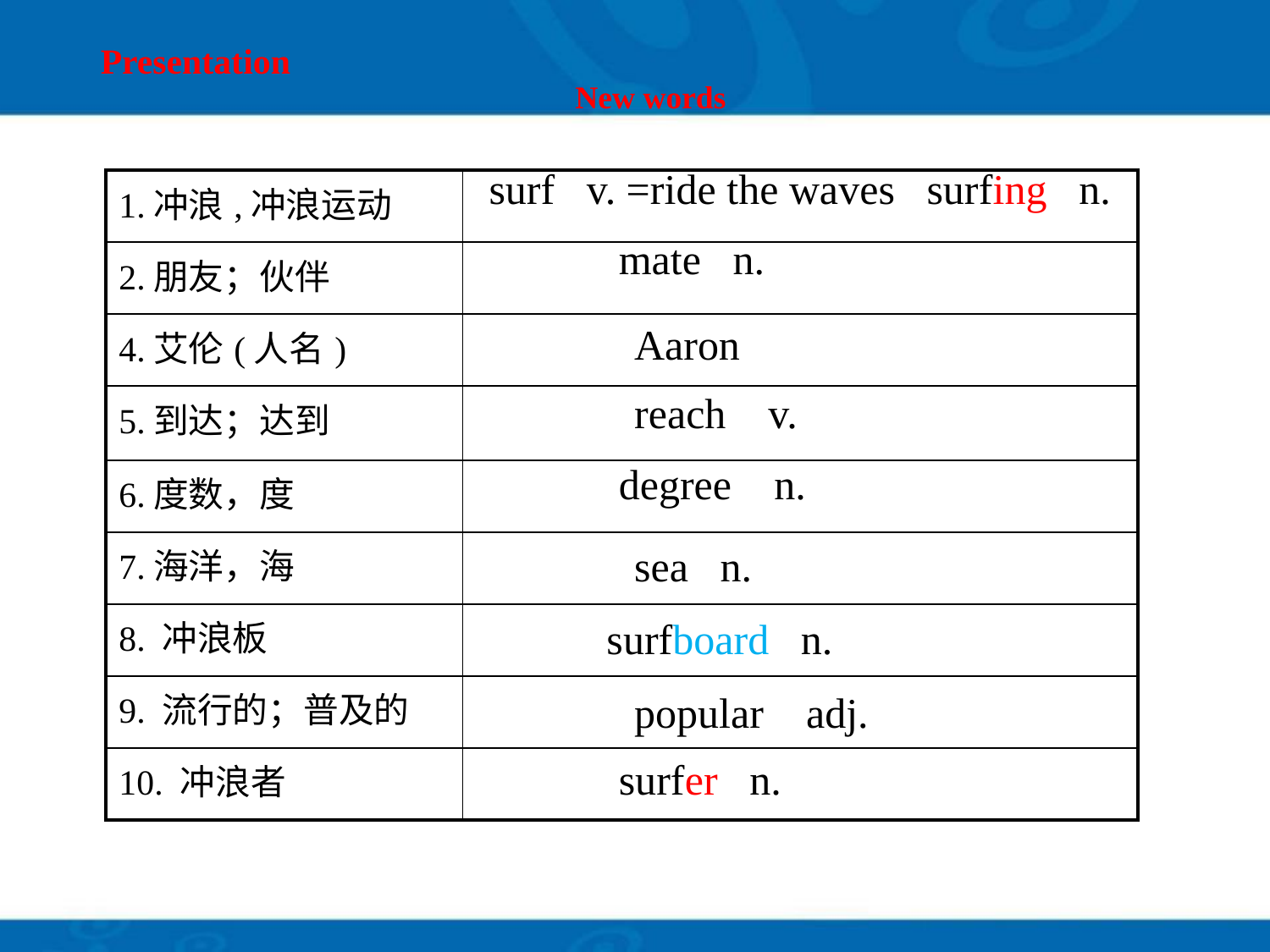

Presentation
New words
 surf   v. =ride the waves   surfing   n.
| 1.冲浪,冲浪运动 |  |
| --- | --- |
| 2.朋友；伙伴 |  |
| 4.艾伦(人名) |  |
| 5.到达；达到 |  |
| 6.度数，度 |  |
| 7.海洋，海 |  |
| 8. 冲浪板 |  |
| 9. 流行的；普及的 |  |
| 10. 冲浪者 |  |
 mate   n.
PPT模板：www.1ppt.com/moban/                  PPT素材：www.1ppt.com/sucai/
PPT背景：www.1ppt.com/beijing/                   PPT图表：www.1ppt.com/tubiao/
PPT下载：www.1ppt.com/xiazai/                     PPT教程： www.1ppt.com/powerpoint/
资料下载：www.1ppt.com/ziliao/                   范文下载：www.1ppt.com/fanwen/
试卷下载：www.1ppt.com/shiti/                     教案下载：www.1ppt.com/jiaoan/
PPT论坛：www.1ppt.cn                                     PPT课件：www.1ppt.com/kejian/
语文课件：www.1ppt.com/kejian/yuwen/    数学课件：www.1ppt.com/kejian/shuxue/
英语课件：www.1ppt.com/kejian/yingyu/    美术课件：www.1ppt.com/kejian/meishu/
科学课件：www.1ppt.com/kejian/kexue/     物理课件：www.1ppt.com/kejian/wuli/
化学课件：www.1ppt.com/kejian/huaxue/  生物课件：www.1ppt.com/kejian/shengwu/
地理课件：www.1ppt.com/kejian/dili/          历史课件：www.1ppt.com/kejian/lishi/
 Aaron
 reach    v.
 degree    n.
 sea   n.
 surfboard   n.
 popular    adj.
 surfer   n.